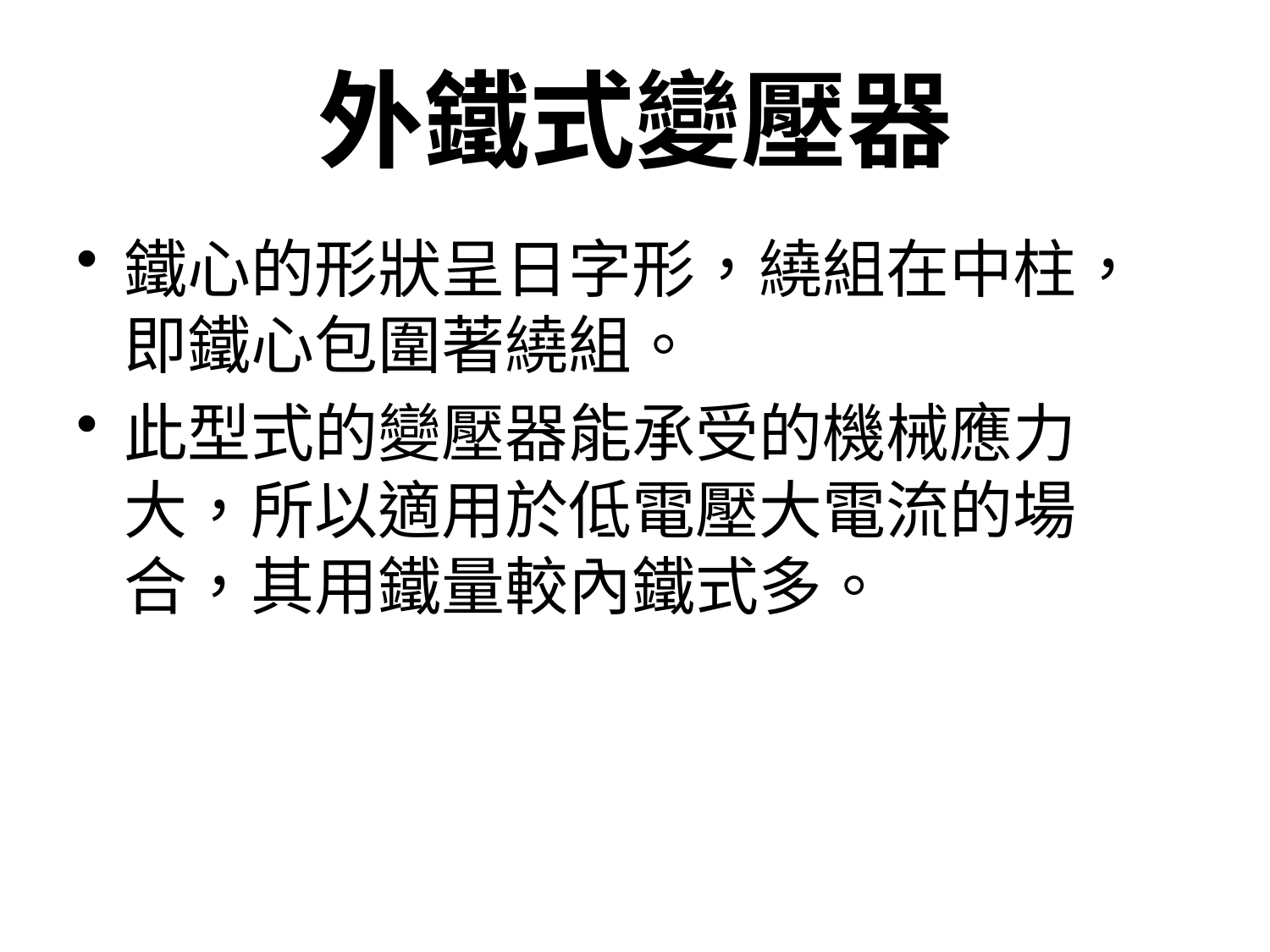

# 外鐵式變壓器
鐵心的形狀呈日字形，繞組在中柱，即鐵心包圍著繞組。
此型式的變壓器能承受的機械應力大，所以適用於低電壓大電流的場合，其用鐵量較內鐵式多。